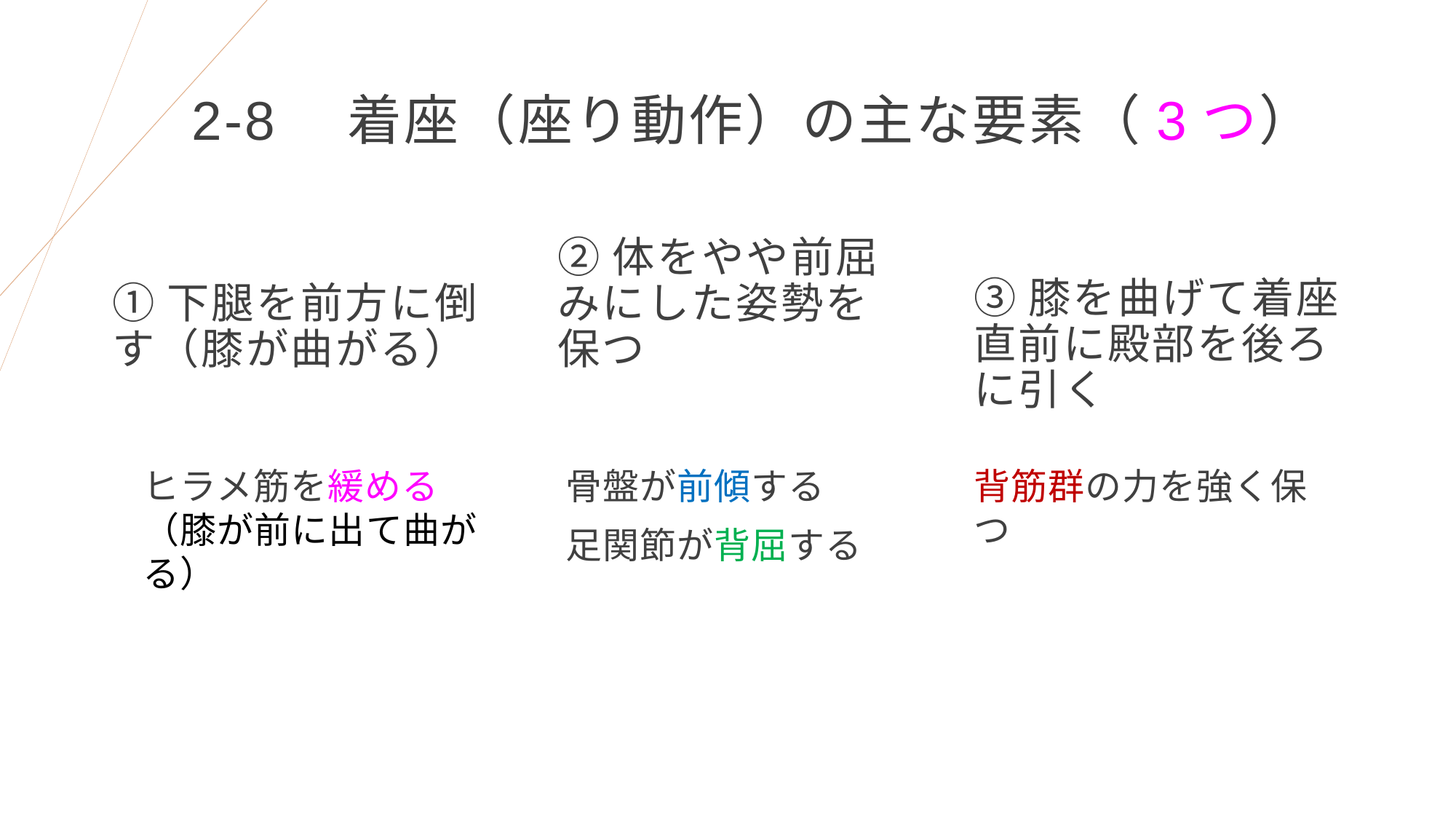

# 2-8　着座（座り動作）の主な要素（3つ）
①下腿を前方に倒す（膝が曲がる）
②体をやや前屈みにした姿勢を保つ
③膝を曲げて着座直前に殿部を後ろに引く
ヒラメ筋を緩める（膝が前に出て曲がる）
骨盤が前傾する
足関節が背屈する
背筋群の力を強く保つ